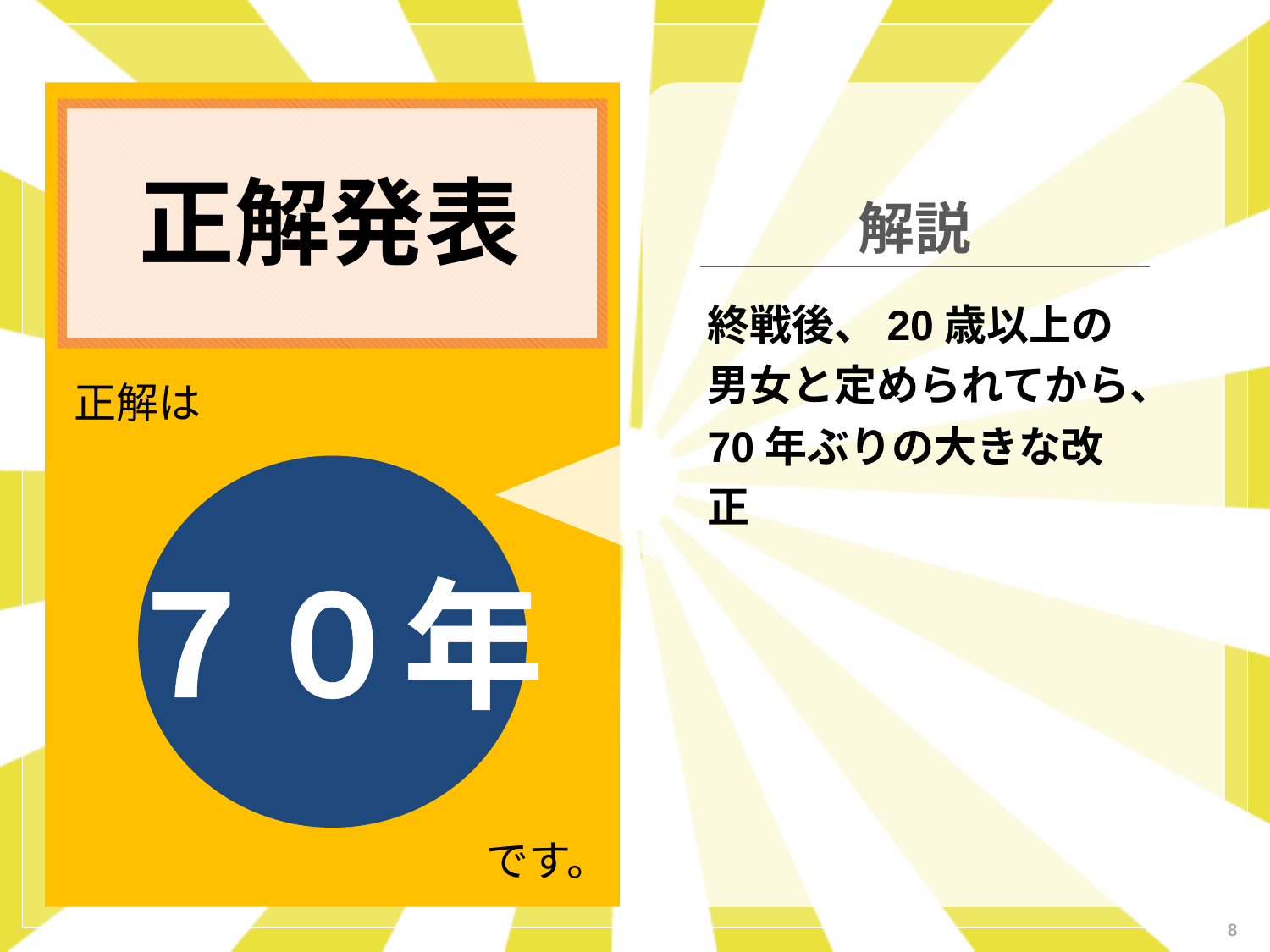

正解発表
解説
終戦後、20歳以上の男女と定められてから、70年ぶりの大きな改正

正解は

７０年
です。
8